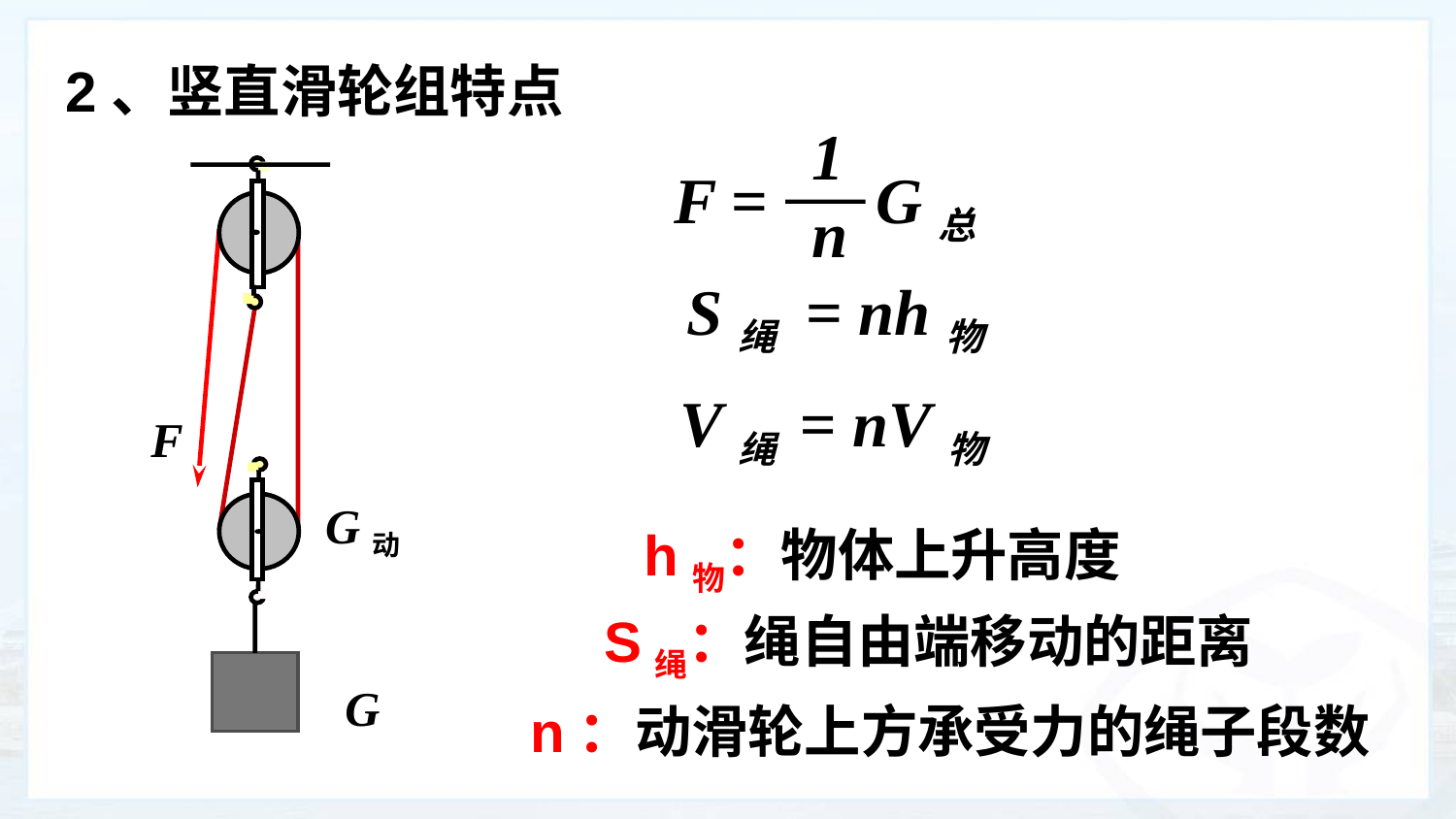

2、竖直滑轮组特点
1
n

F
=
G总

S绳 = nh物
V绳 = nV物
F
G动

G
h物：物体上升高度
S绳：绳自由端移动的距离

n：动滑轮上方承受力的绳子段数